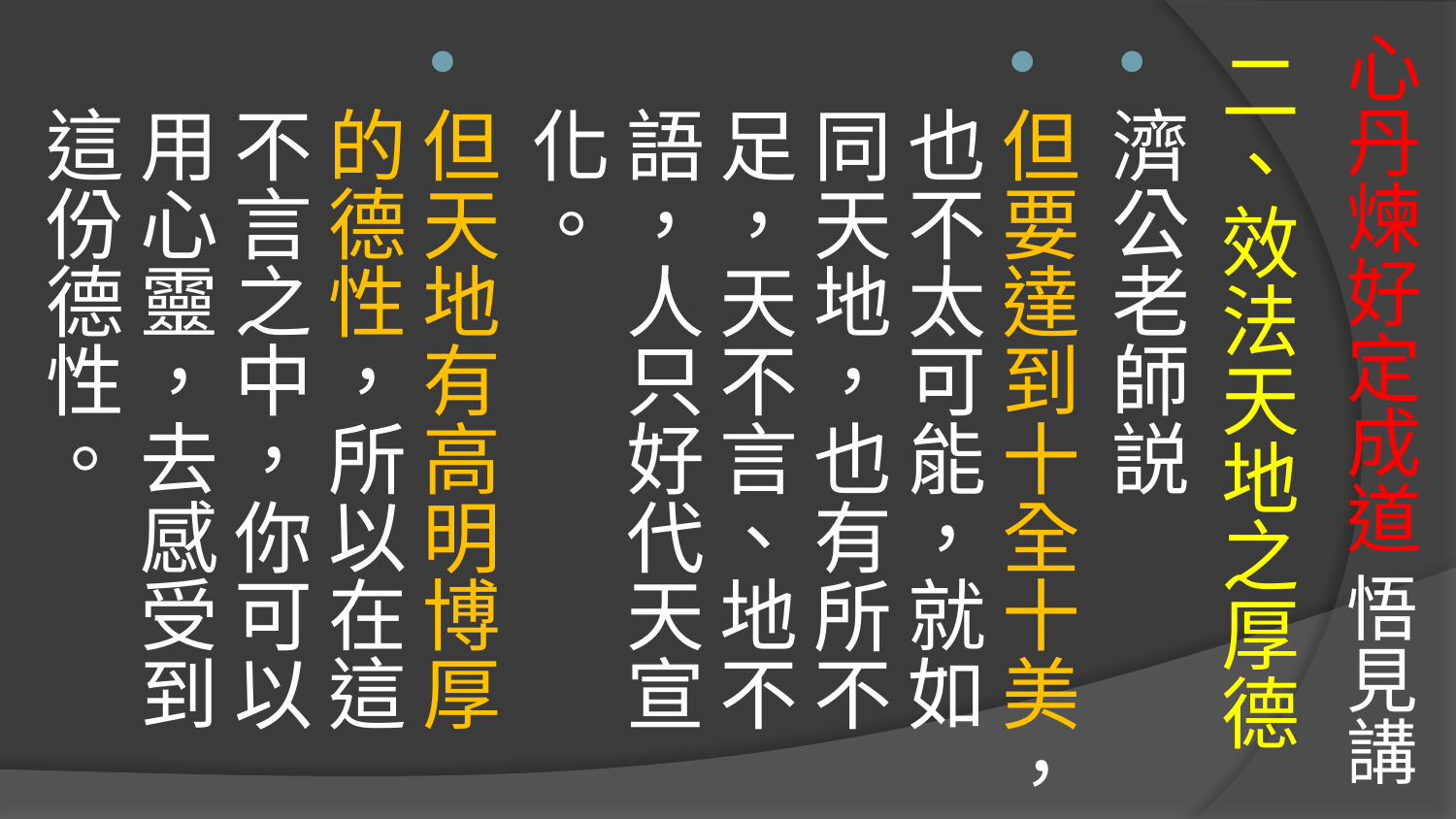

# 心丹煉好定成道 悟見講
二、效法天地之厚德
濟公老師説
但要達到十全十美，也不太可能，就如同天地，也有所不足，天不言、地不語，人只好代天宣化。
但天地有高明博厚的德性，所以在這不言之中，你可以用心靈，去感受到這份德性。